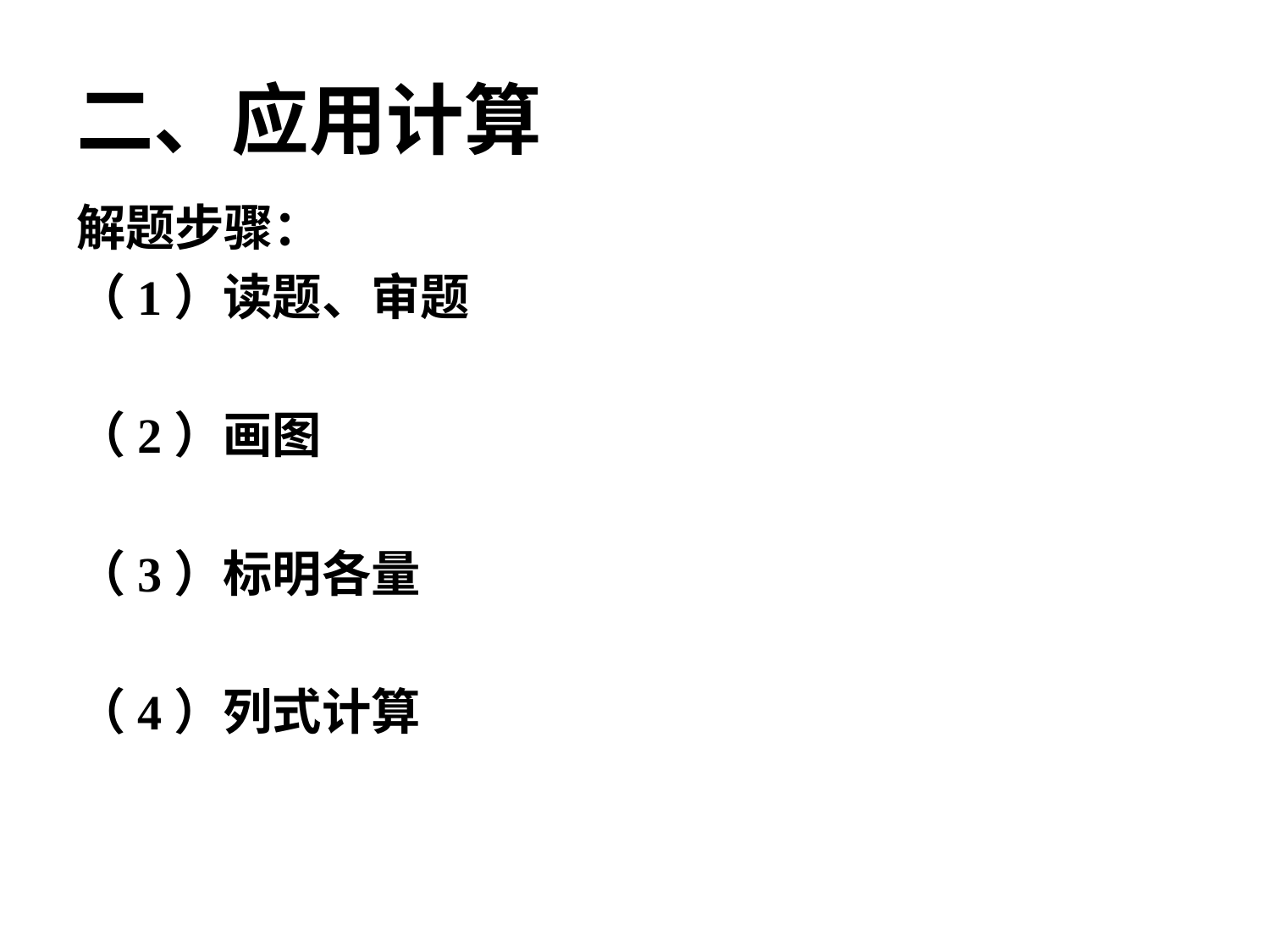

# 二、应用计算
解题步骤：
（1）读题、审题

（2）画图

（3）标明各量

（4）列式计算